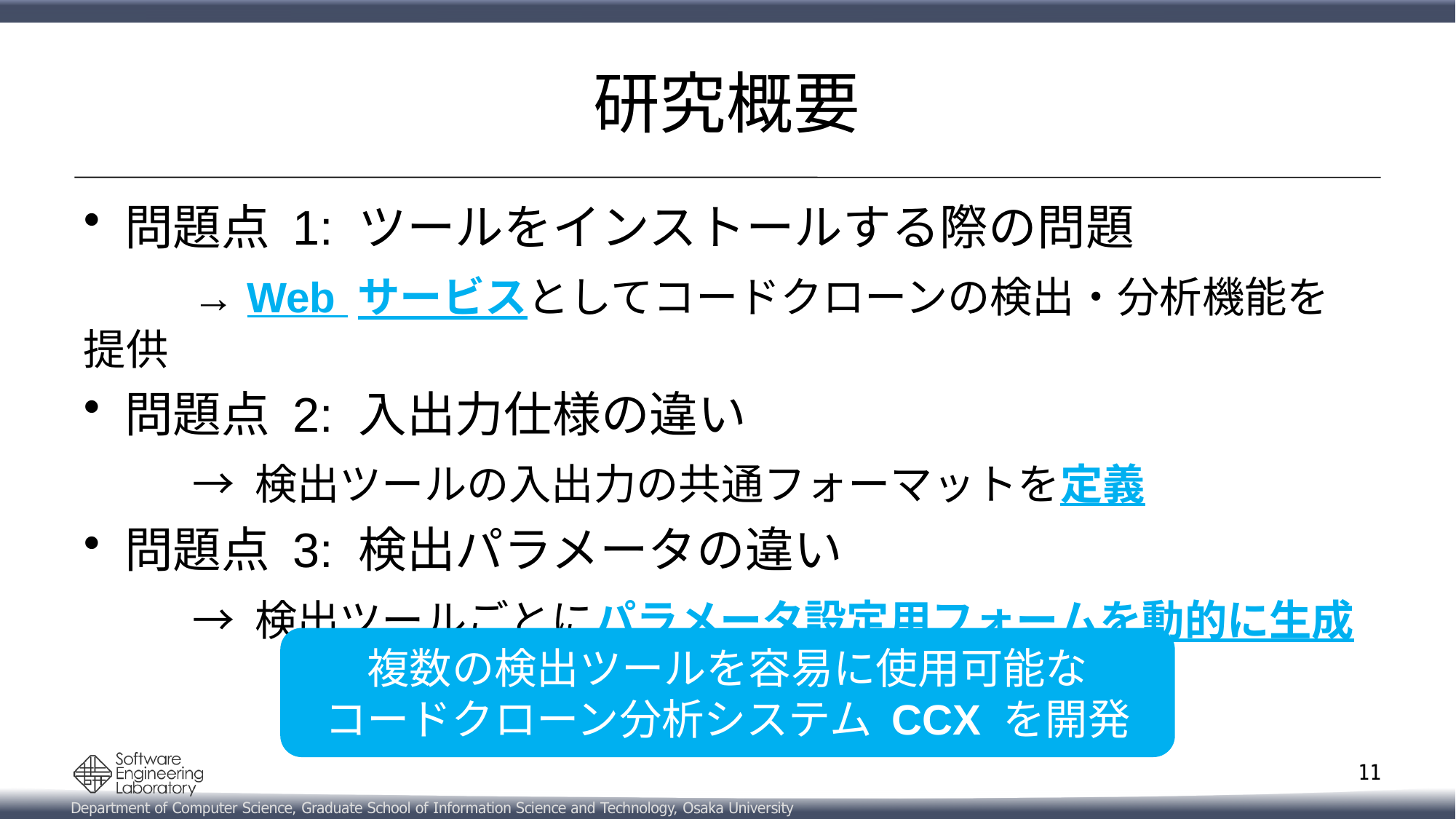

# 研究概要
問題点 1: ツールをインストールする際の問題
	→ Web サービスとしてコードクローンの検出・分析機能を提供
問題点 2: 入出力仕様の違い
	→ 検出ツールの入出力の共通フォーマットを定義
問題点 3: 検出パラメータの違い
	→ 検出ツールごとにパラメータ設定用フォームを動的に生成

複数の検出ツールを容易に使用可能な
コードクローン分析システム CCX を開発
11